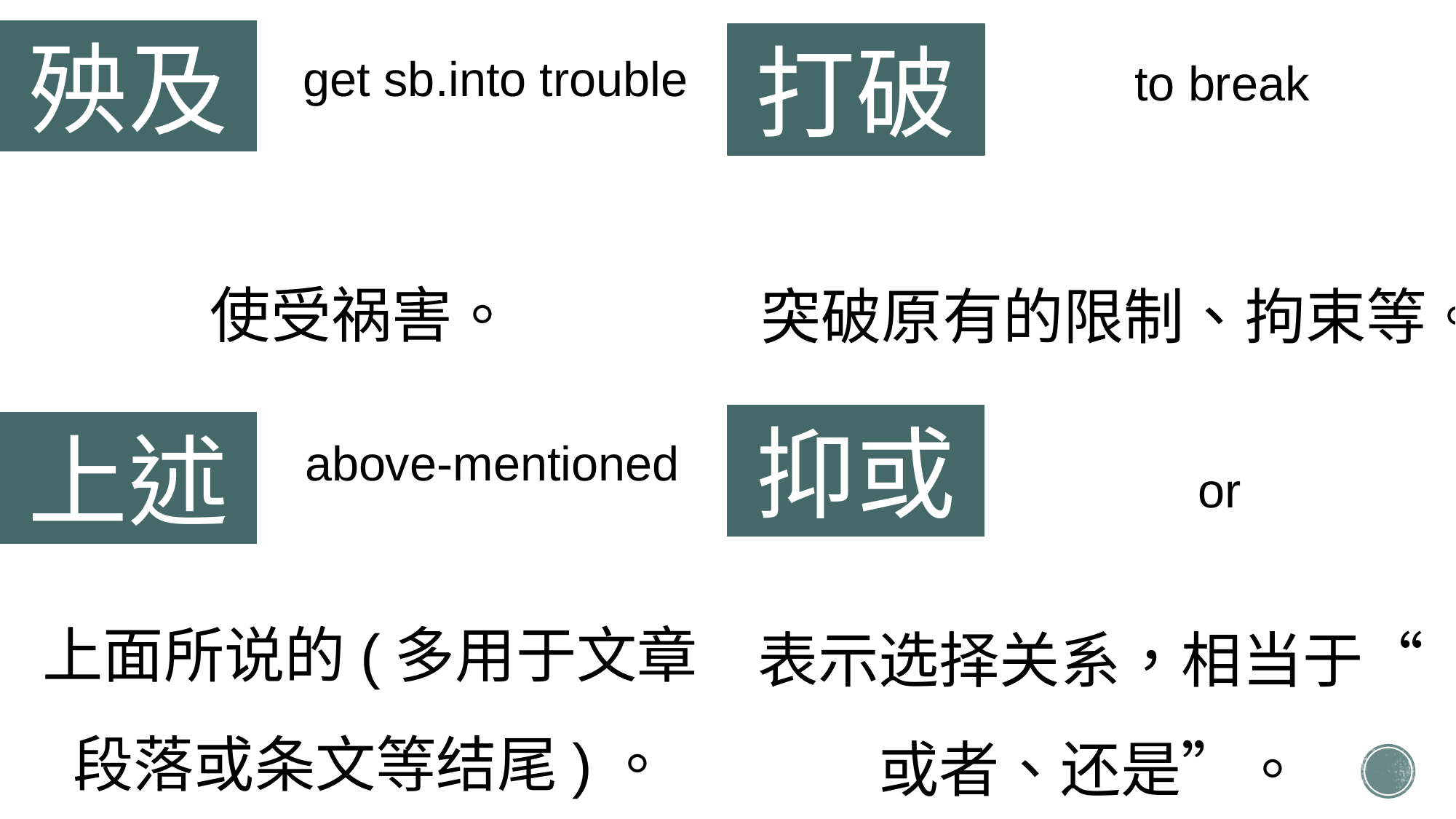

殃及
打破
get sb.into trouble
to break
使受祸害。
突破原有的限制、拘束等。
抑或
上述
above-mentioned
or
上面所说的(多用于文章段落或条文等结尾)。
表示选择关系，相当于“或者、还是”。